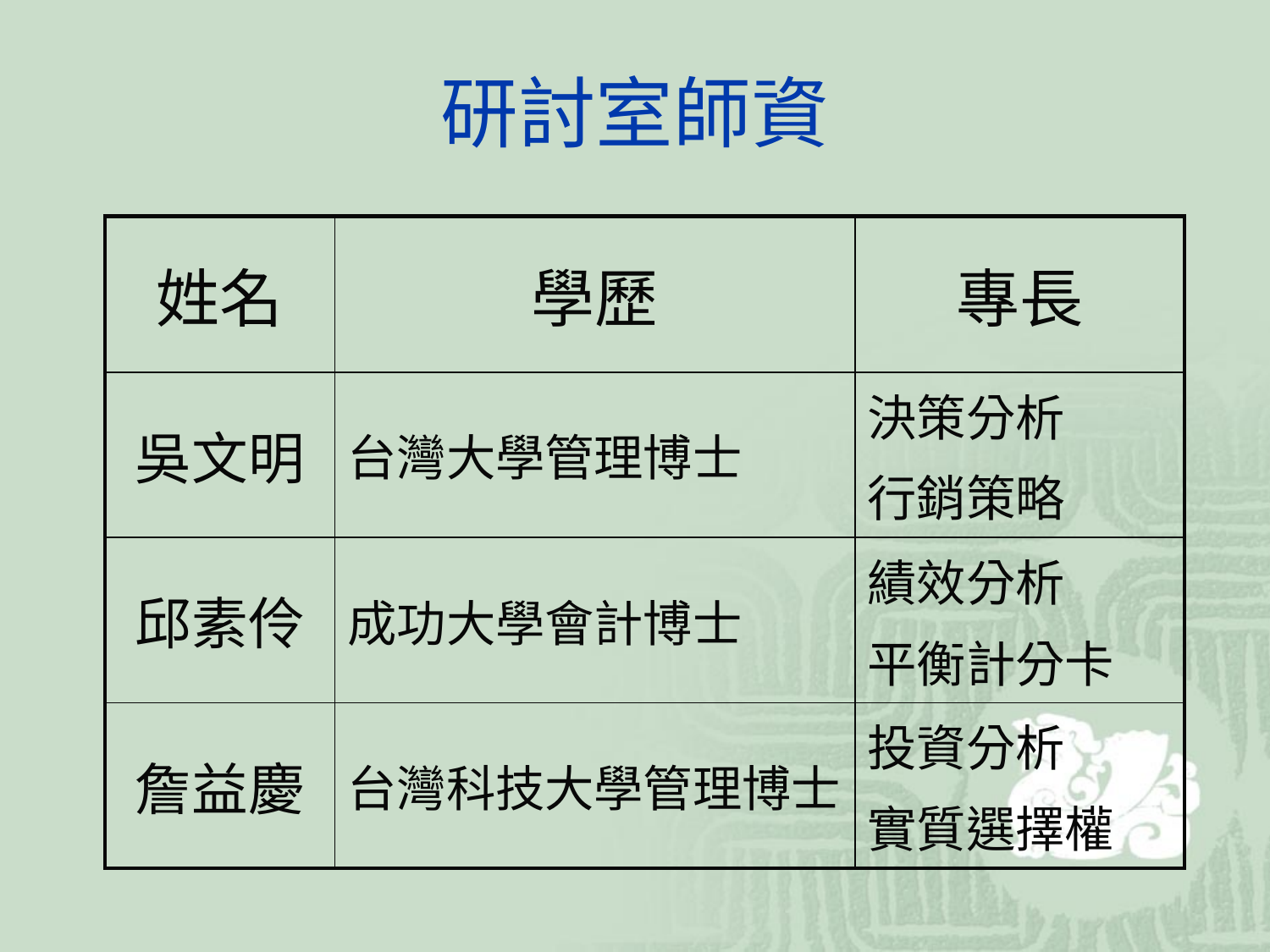

# 研討室師資
| 姓名 | 學歷 | 專長 |
| --- | --- | --- |
| 吳文明 | 台灣大學管理博士 | 決策分析 行銷策略 |
| 邱素伶 | 成功大學會計博士 | 績效分析 平衡計分卡 |
| 詹益慶 | 台灣科技大學管理博士 | 投資分析 實質選擇權 |